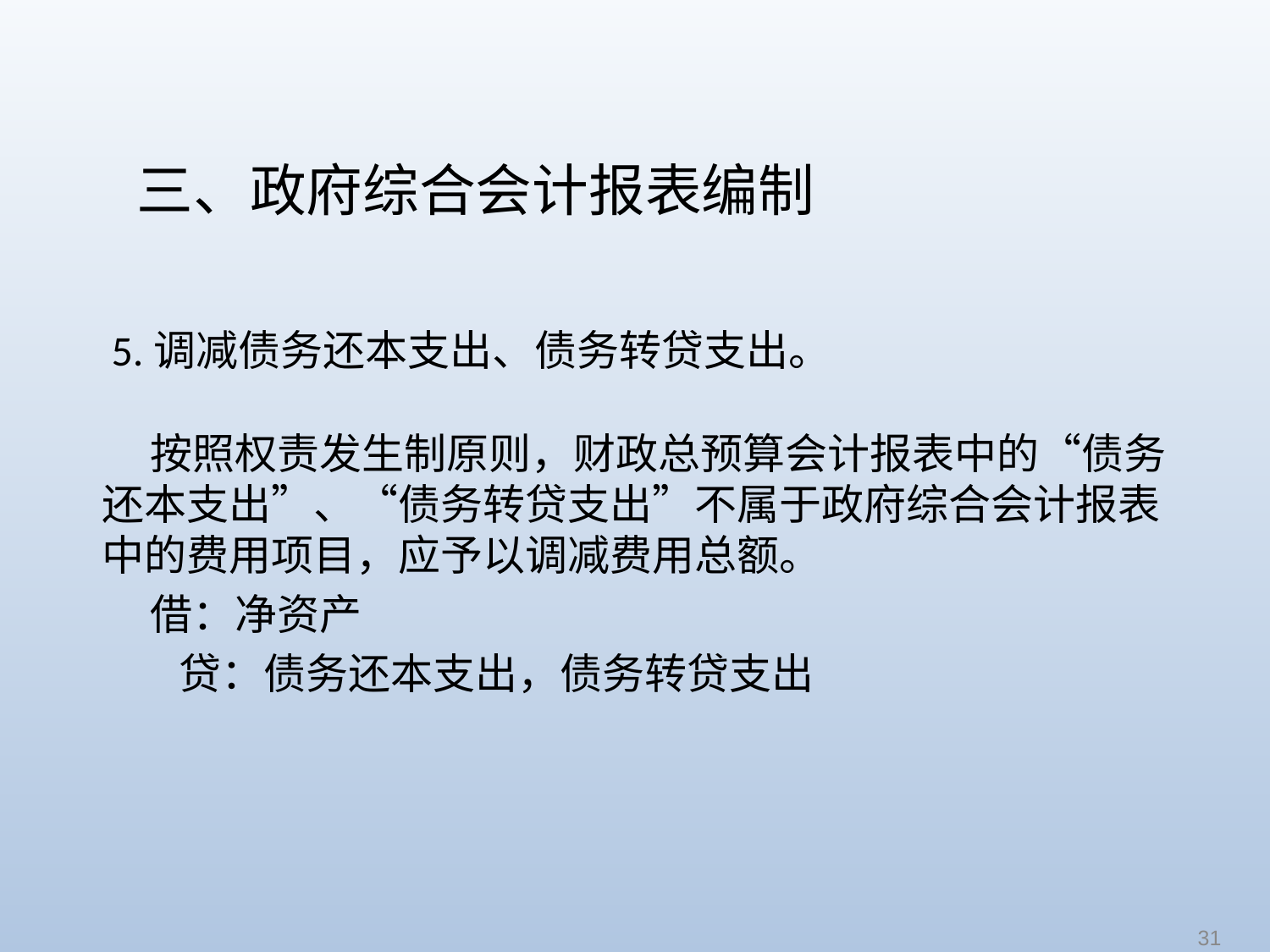

# 三、政府综合会计报表编制
 5.调减债务还本支出、债务转贷支出。

    按照权责发生制原则，财政总预算会计报表中的“债务还本支出”、“债务转贷支出”不属于政府综合会计报表中的费用项目，应予以调减费用总额。
    借：净资产
       贷：债务还本支出，债务转贷支出
31